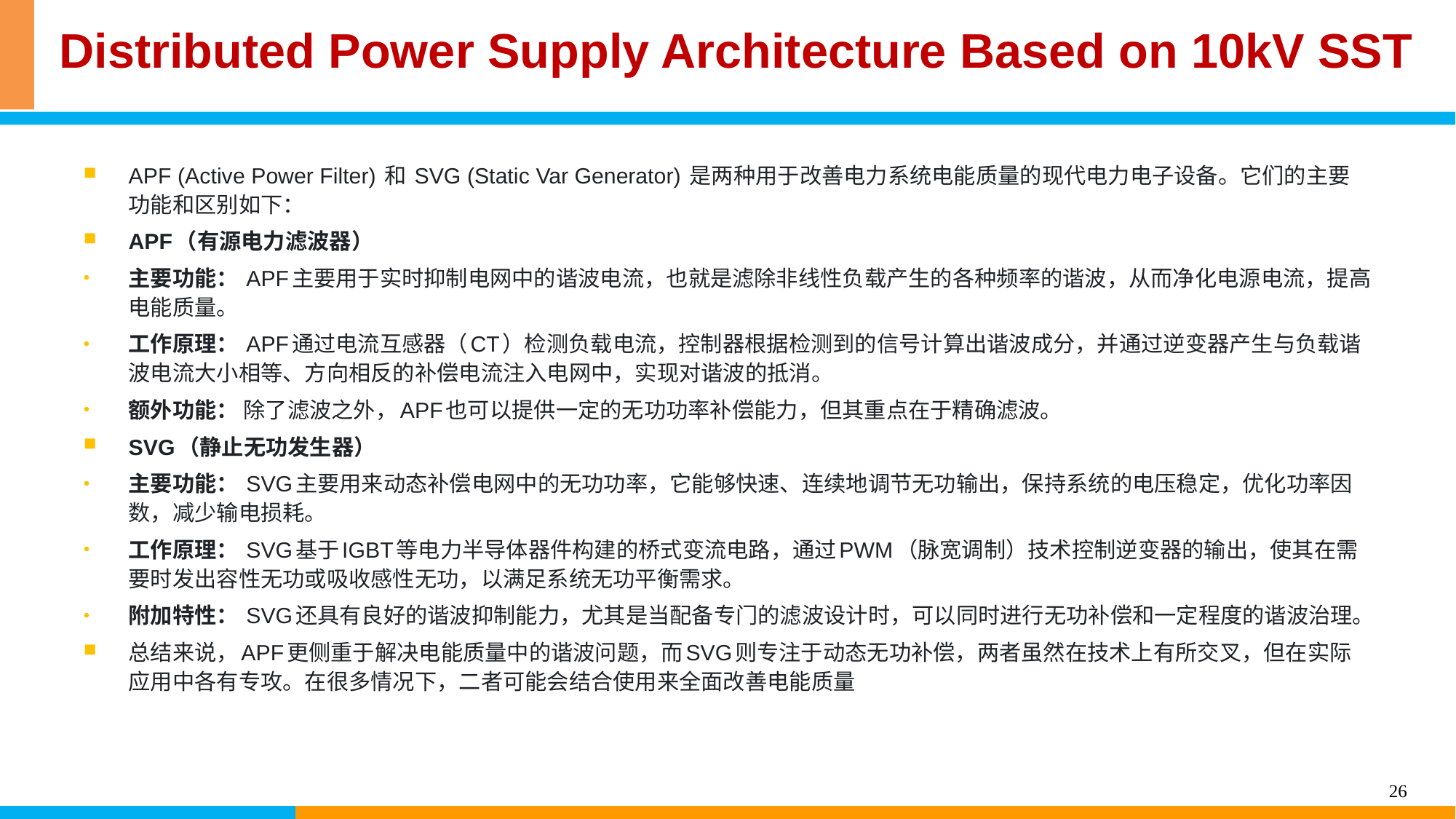

Distributed Power Supply Architecture Based on 10kV SST
APF (Active Power Filter) 和 SVG (Static Var Generator) 是两种用于改善电力系统电能质量的现代电力电子设备。它们的主要功能和区别如下：
APF（有源电力滤波器）
主要功能： APF主要用于实时抑制电网中的谐波电流，也就是滤除非线性负载产生的各种频率的谐波，从而净化电源电流，提高电能质量。
工作原理： APF通过电流互感器（CT）检测负载电流，控制器根据检测到的信号计算出谐波成分，并通过逆变器产生与负载谐波电流大小相等、方向相反的补偿电流注入电网中，实现对谐波的抵消。
额外功能： 除了滤波之外，APF也可以提供一定的无功功率补偿能力，但其重点在于精确滤波。
SVG（静止无功发生器）
主要功能： SVG主要用来动态补偿电网中的无功功率，它能够快速、连续地调节无功输出，保持系统的电压稳定，优化功率因数，减少输电损耗。
工作原理： SVG基于IGBT等电力半导体器件构建的桥式变流电路，通过PWM（脉宽调制）技术控制逆变器的输出，使其在需要时发出容性无功或吸收感性无功，以满足系统无功平衡需求。
附加特性： SVG还具有良好的谐波抑制能力，尤其是当配备专门的滤波设计时，可以同时进行无功补偿和一定程度的谐波治理。
总结来说，APF更侧重于解决电能质量中的谐波问题，而SVG则专注于动态无功补偿，两者虽然在技术上有所交叉，但在实际应用中各有专攻。在很多情况下，二者可能会结合使用来全面改善电能质量

26